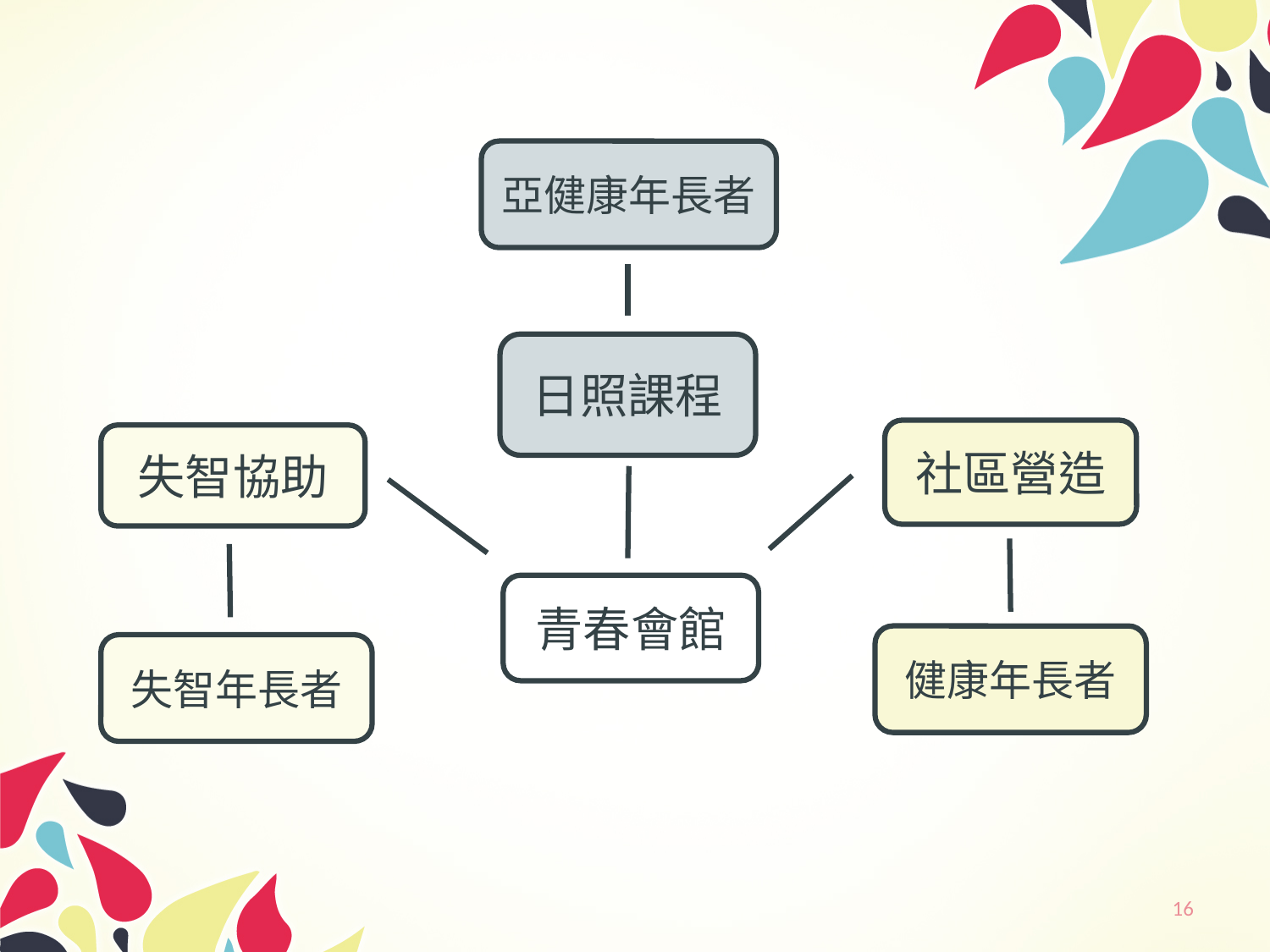

亞健康年長者
日照課程
社區營造
失智協助
青春會館
健康年長者
失智年長者
16